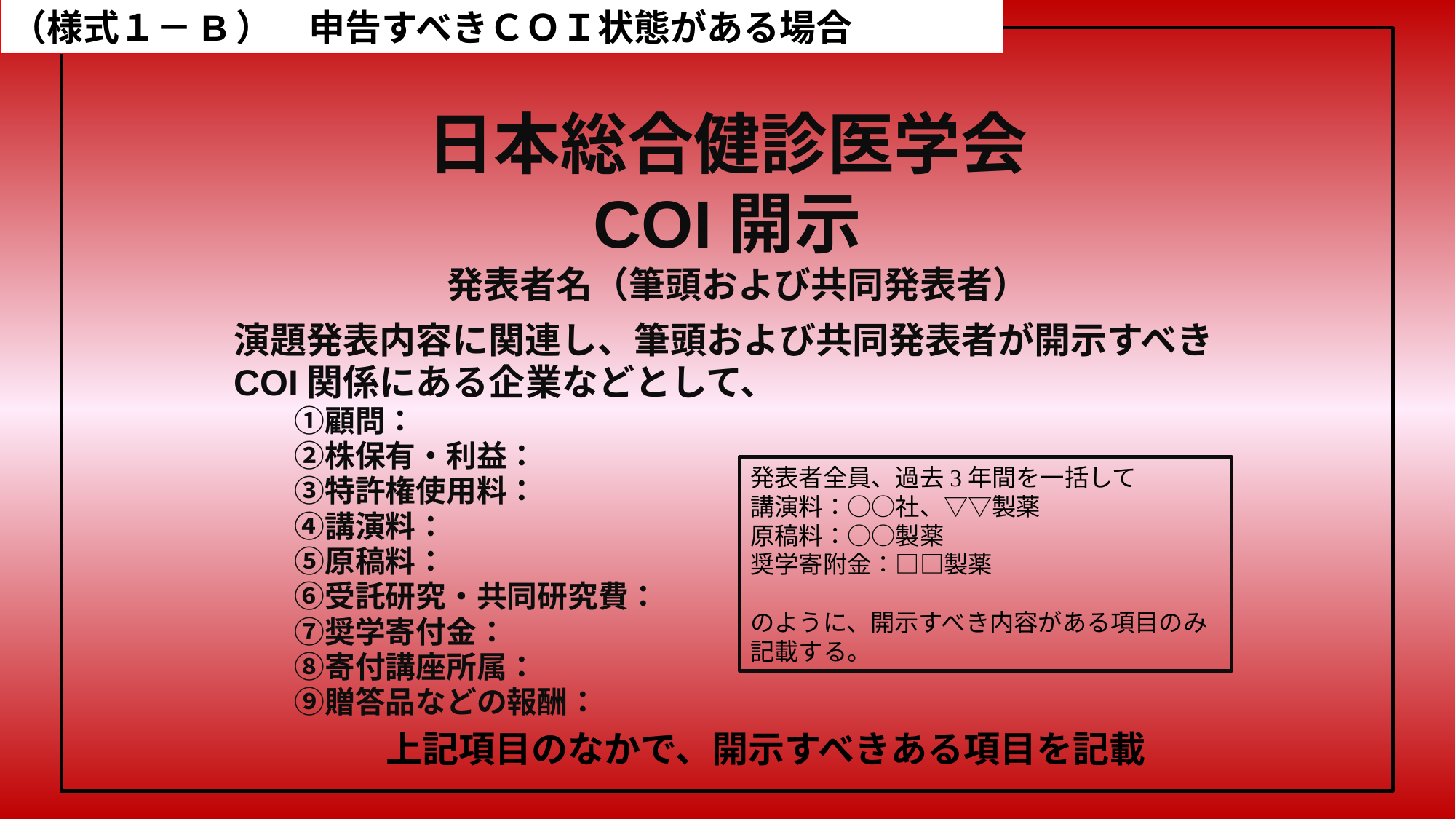

（様式１－B）　申告すべきＣＯＩ状態がある場合

# 日本総合健診医学会 COI開示 　発表者名（筆頭および共同発表者）
演題発表内容に関連し、筆頭および共同発表者が開示すべき
COI関係にある企業などとして、
　　①顧問：
　　②株保有・利益：
　　③特許権使用料：
　　④講演料：
　　⑤原稿料：
　　⑥受託研究・共同研究費：
　　⑦奨学寄付金：
　　⑧寄付講座所属：
　　⑨贈答品などの報酬：
 上記項目のなかで、開示すべきある項目を記載

発表者全員、過去3年間を一括して
講演料：○○社、▽▽製薬
原稿料：○○製薬
奨学寄附金：□□製薬

のように、開示すべき内容がある項目のみ記載する。